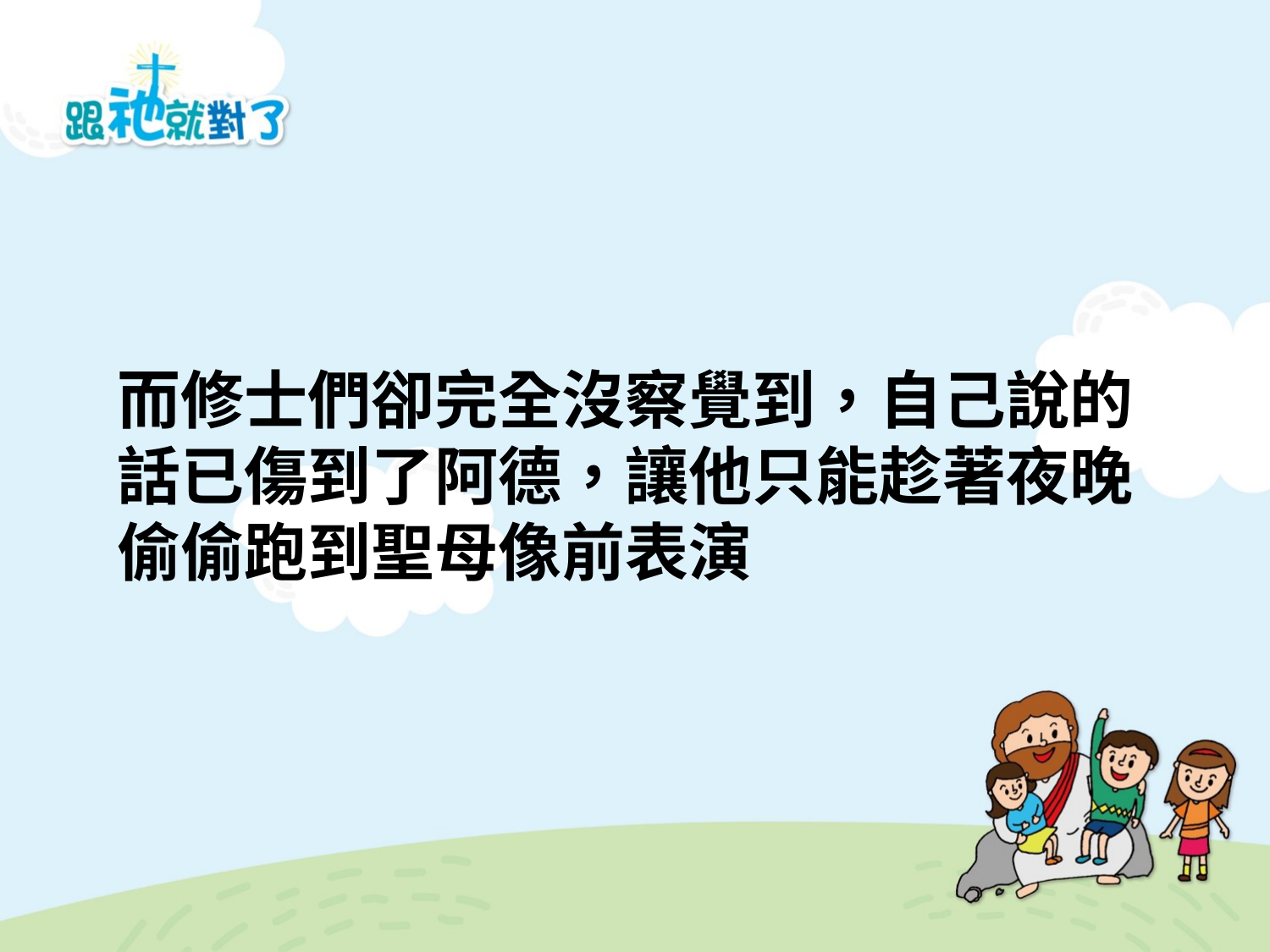

而修士們卻完全沒察覺到，自己說的話已傷到了阿德，讓他只能趁著夜晚偷偷跑到聖母像前表演